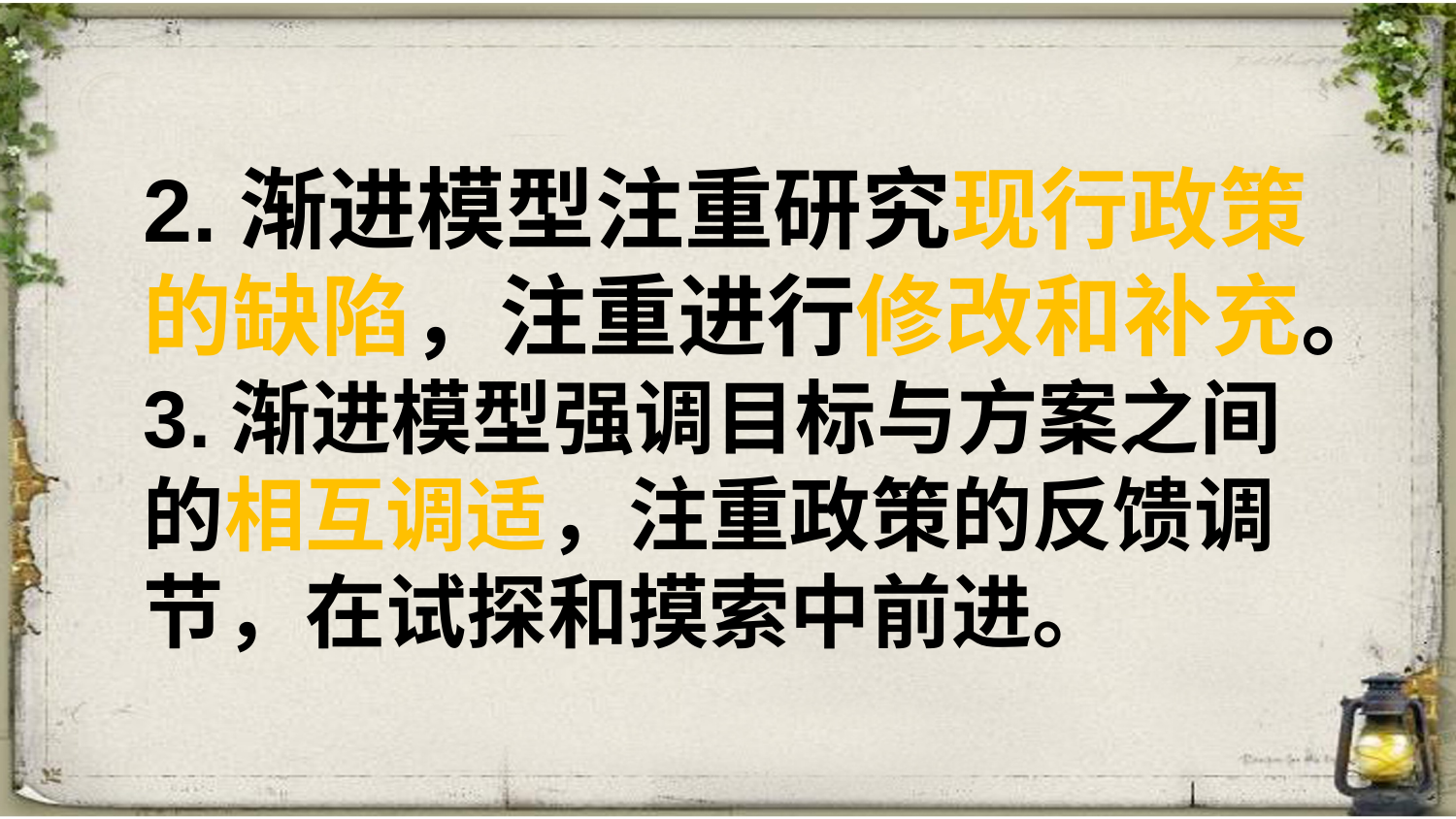

2.渐进模型注重研究现行政策的缺陷，注重进行修改和补充。
3.渐进模型强调目标与方案之间的相互调适，注重政策的反馈调节，在试探和摸索中前进。